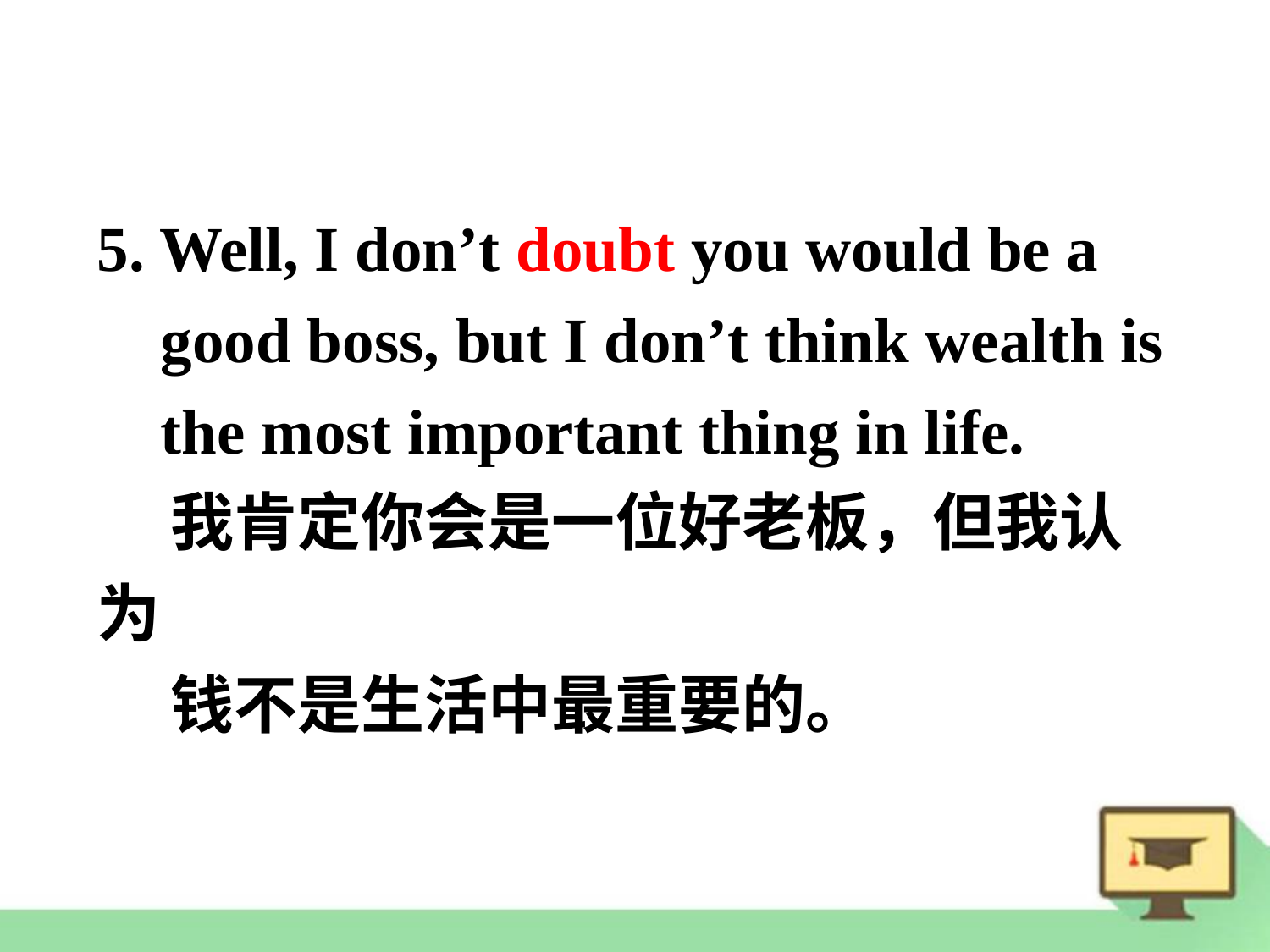

5. Well, I don’t doubt you would be a
    good boss, but I don’t think wealth is
    the most important thing in life.
    我肯定你会是一位好老板，但我认为
    钱不是生活中最重要的。